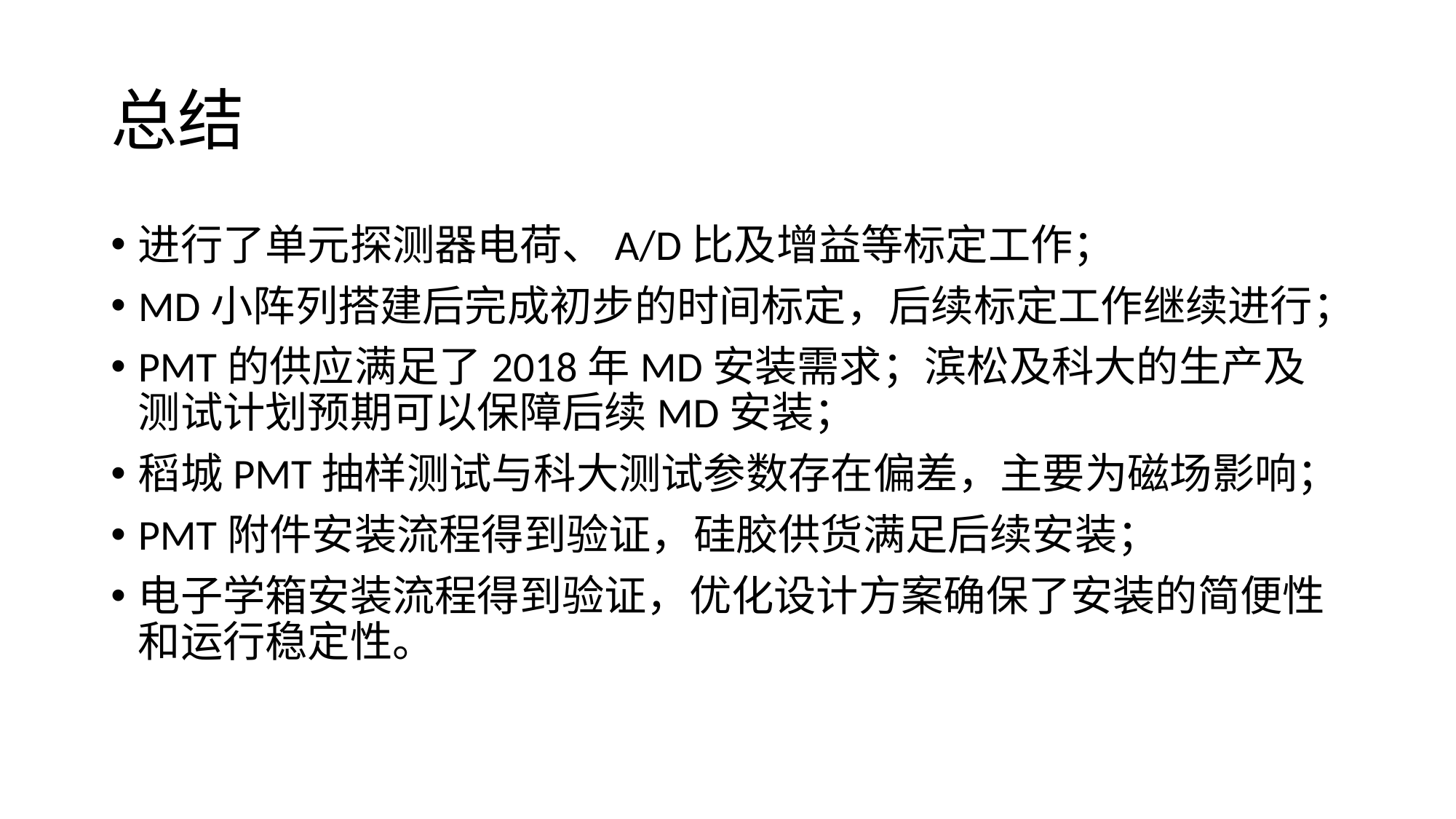

# 总结
进行了单元探测器电荷、A/D比及增益等标定工作；
MD小阵列搭建后完成初步的时间标定，后续标定工作继续进行；
PMT的供应满足了2018年MD安装需求；滨松及科大的生产及测试计划预期可以保障后续MD安装；
稻城PMT抽样测试与科大测试参数存在偏差，主要为磁场影响；
PMT附件安装流程得到验证，硅胶供货满足后续安装；
电子学箱安装流程得到验证，优化设计方案确保了安装的简便性和运行稳定性。